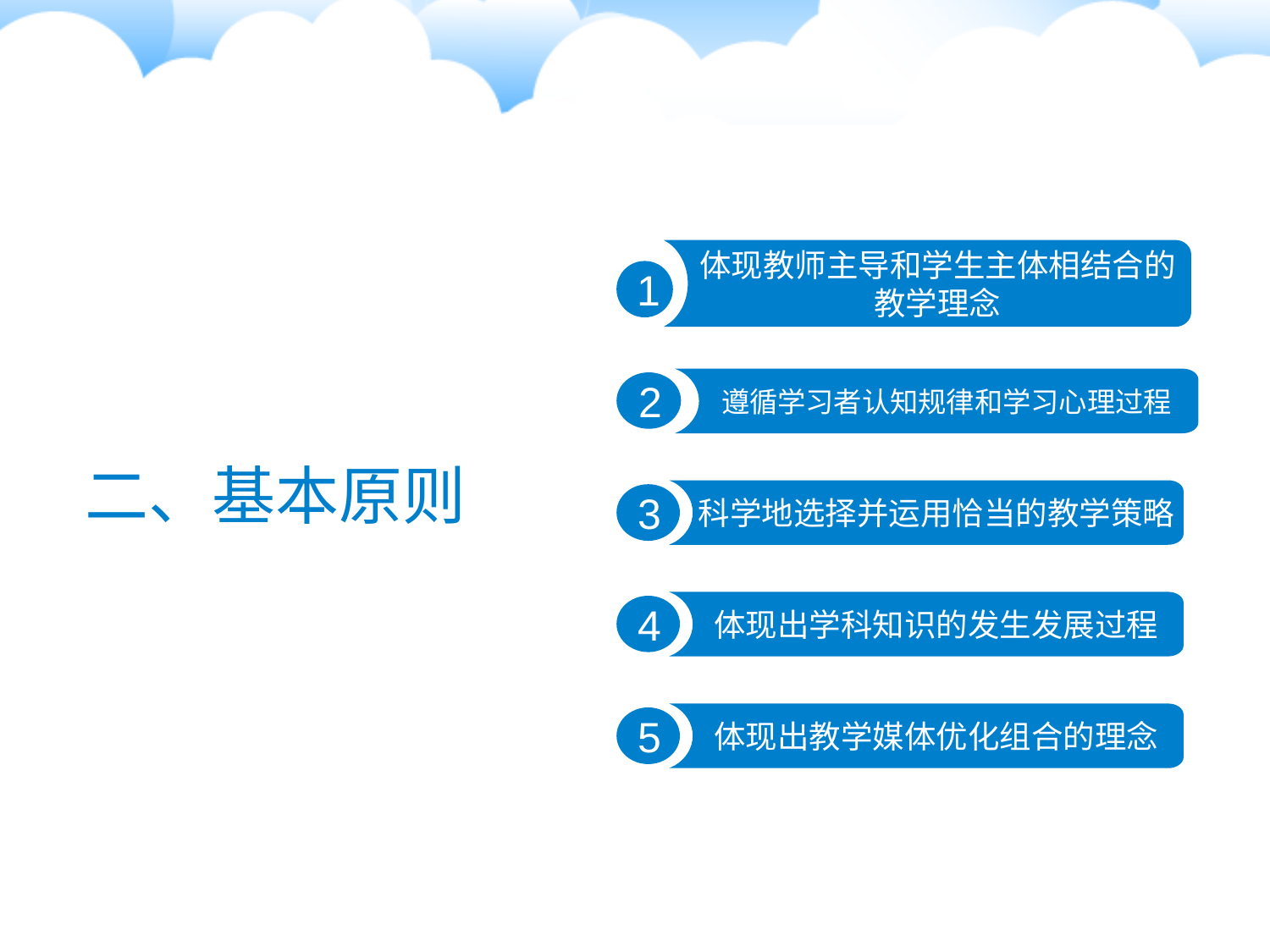

体现教师主导和学生主体相结合的教学理念
1
遵循学习者认知规律和学习心理过程
2

二、基本原则
科学地选择并运用恰当的教学策略
3
体现出学科知识的发生发展过程
4
体现出教学媒体优化组合的理念
5